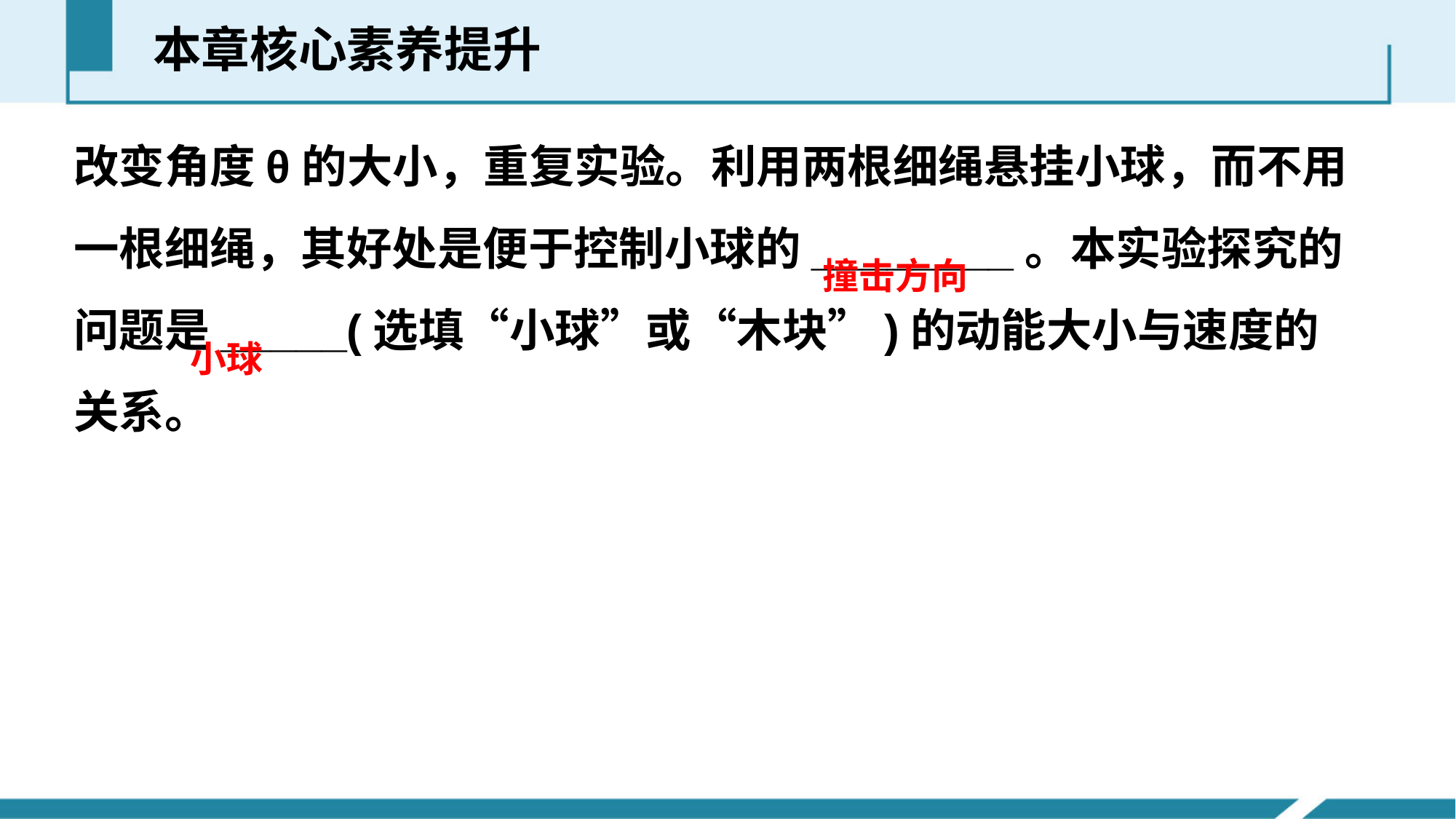

本章核心素养提升
改变角度θ的大小，重复实验。利用两根细绳悬挂小球，而不用一根细绳，其好处是便于控制小球的________。本实验探究的问题是_____(选填“小球”或“木块”)的动能大小与速度的关系。
撞击方向
小球